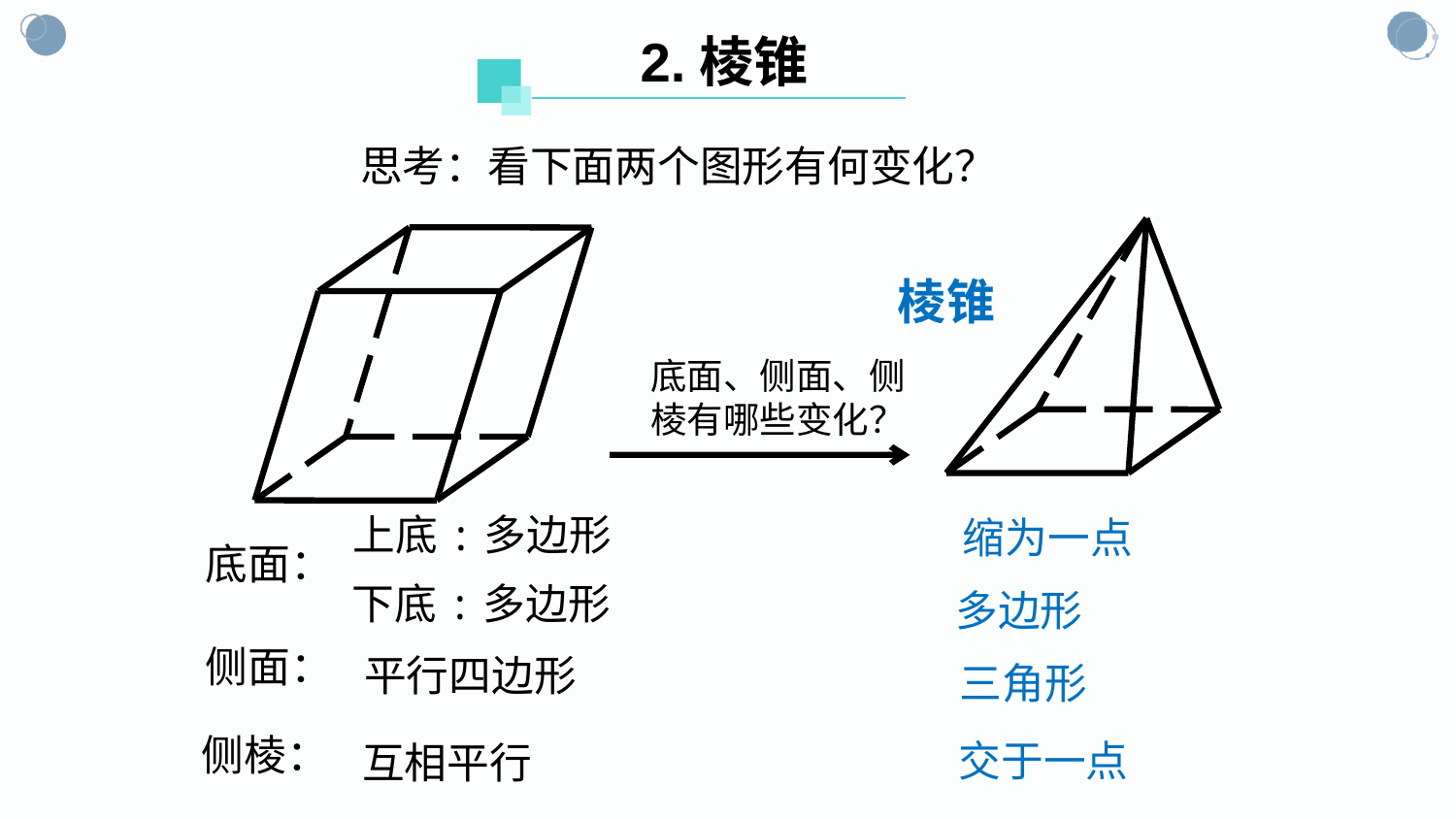

2.棱锥

思考：看下面两个图形有何变化？

棱锥
底面、侧面、侧棱有哪些变化？

上底:多边形
缩为一点
底面：
下底:多边形
多边形
侧面：
平行四边形
三角形
侧棱：
交于一点
互相平行